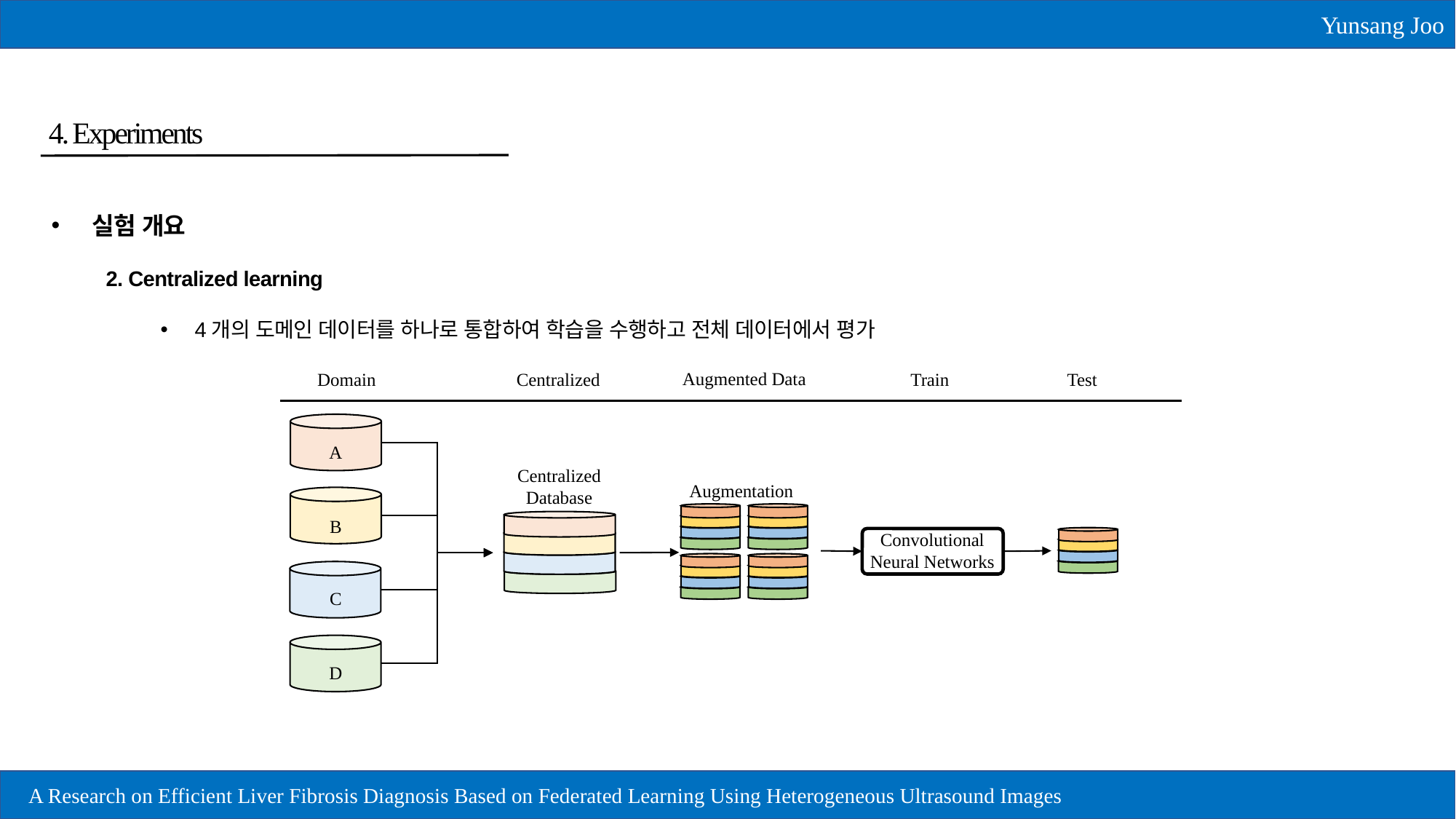

Yunsang Joo
4. Experiments
실험 개요
2. Centralized learning
4개의 도메인 데이터를 하나로 통합하여 학습을 수행하고 전체 데이터에서 평가
Augmented Data
Domain
Centralized
Train
Test

A
Centralized Database
Augmentation

B

Convolutional
Neural Networks

C

D

23
A Research on Efficient Liver Fibrosis Diagnosis Based on Federated Learning Using Heterogeneous Ultrasound Images